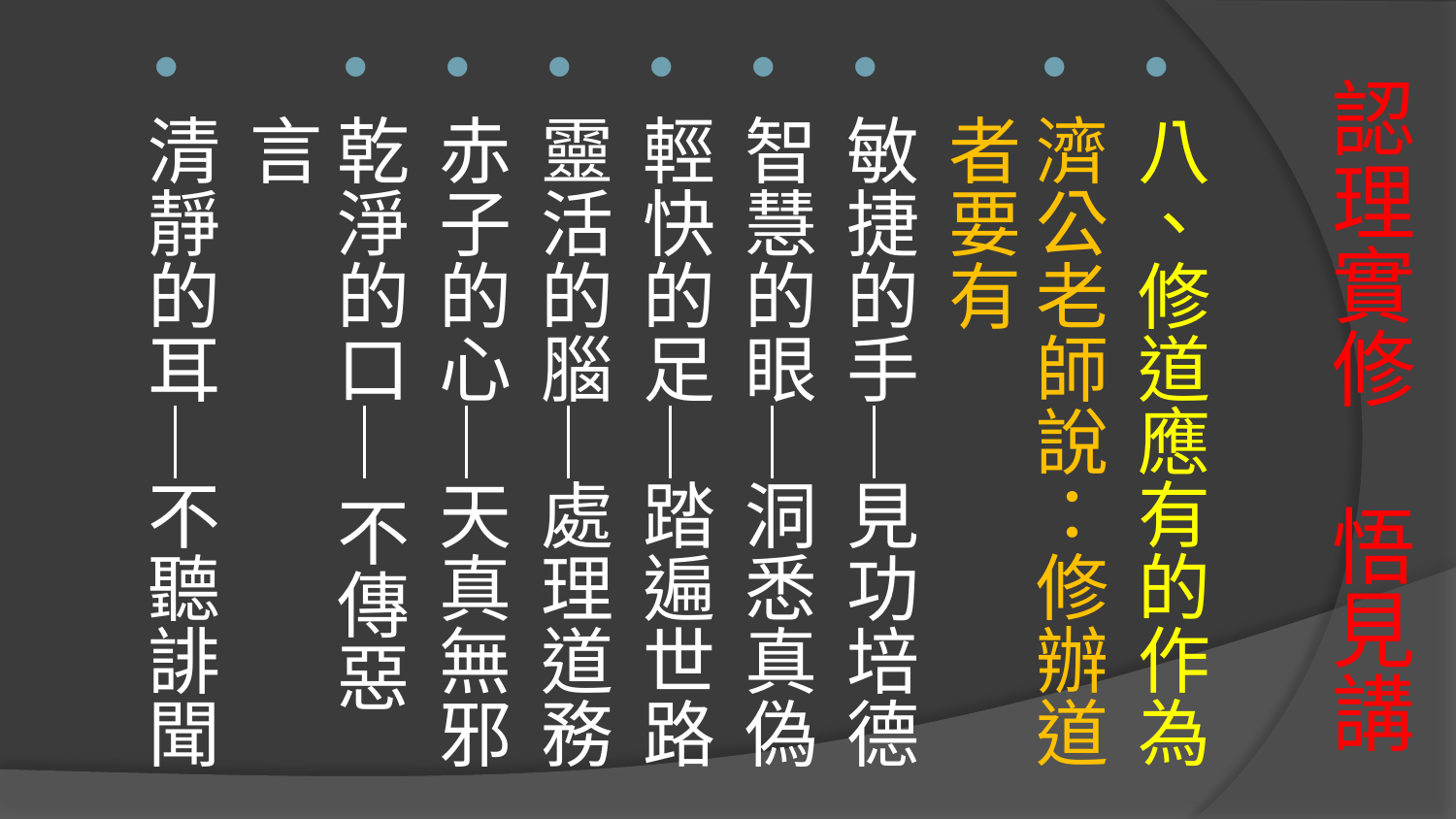

八、修道應有的作為
濟公老師說：修辦道者要有
敏捷的手─見功培德
智慧的眼─洞悉真偽
輕快的足─踏遍世路
靈活的腦─處理道務
赤子的心─天真無邪
乾淨的口─ 不傳惡言
清靜的耳─不聽誹聞

# 認理實修     悟見講